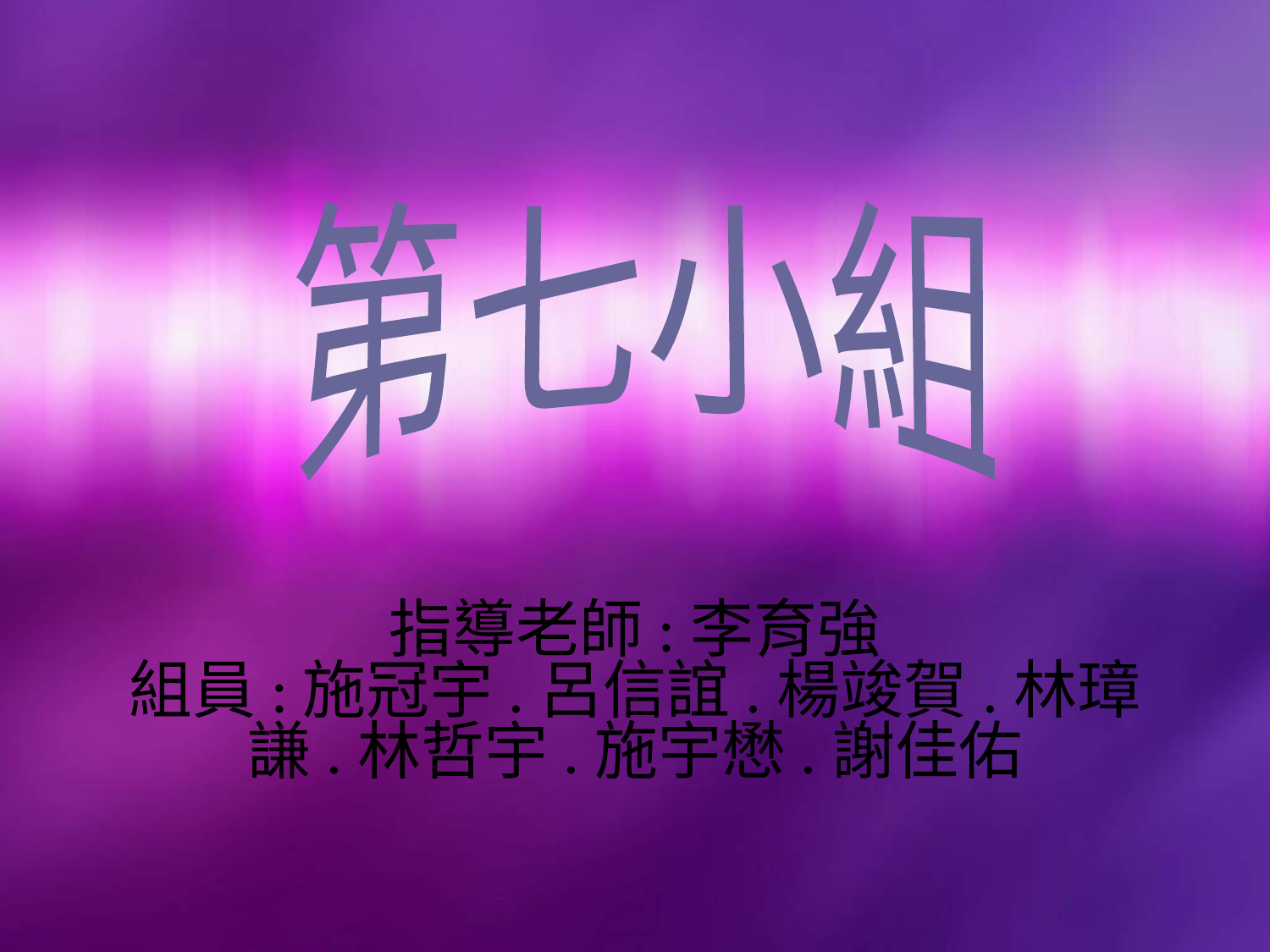

第七小組
指導老師:李育強
組員:施冠宇.呂信誼.楊竣賀.林璋謙.林哲宇.施宇懋.謝佳佑